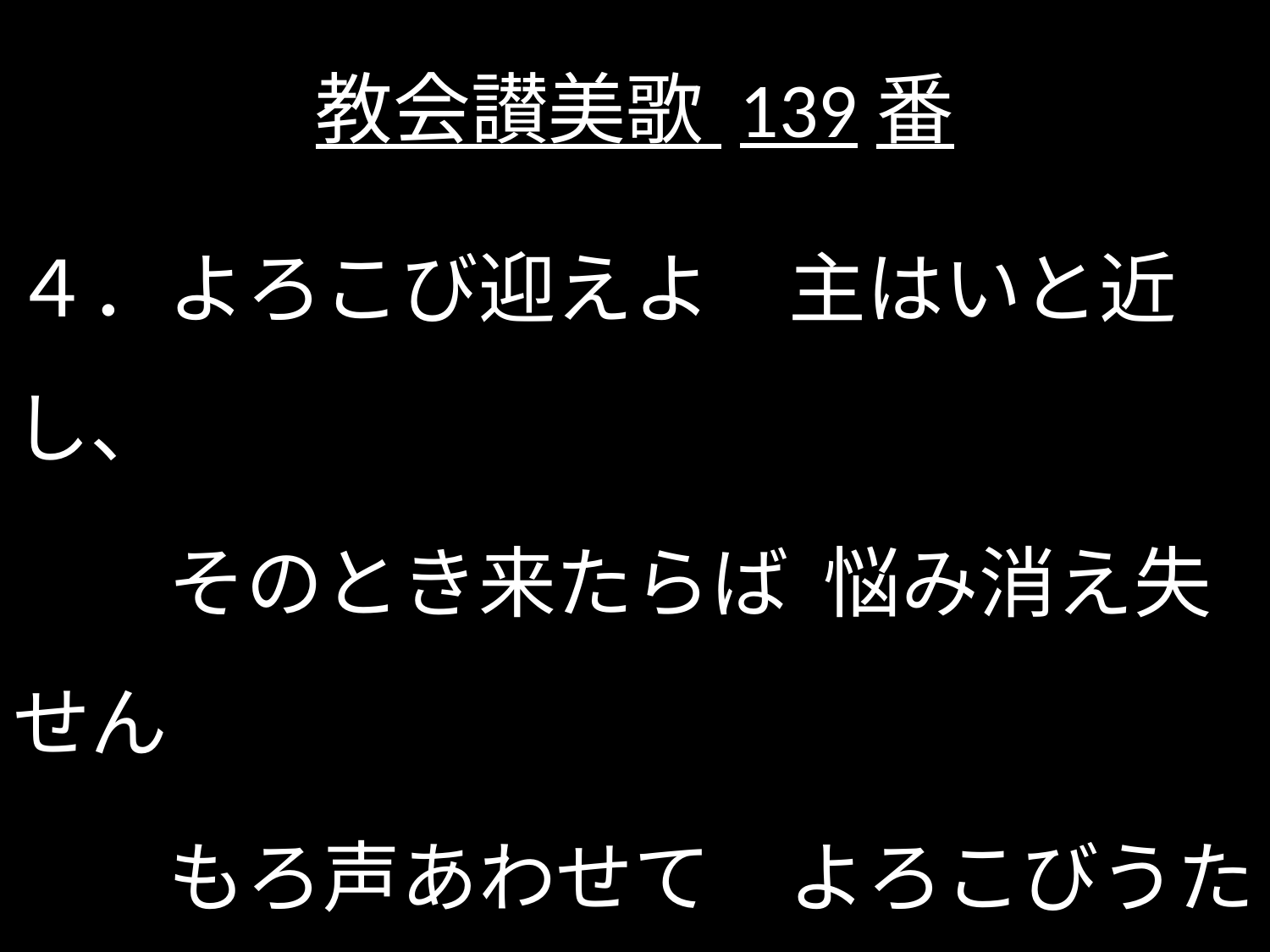

# 教会讃美歌 139番
４．よろこび迎えよ　主はいと近し、
　　そのとき来たらば  悩み消え失せん
　　もろ声あわせて　よろこびうたえ、
　　感謝のうたを。
（IIペトロ3･13）